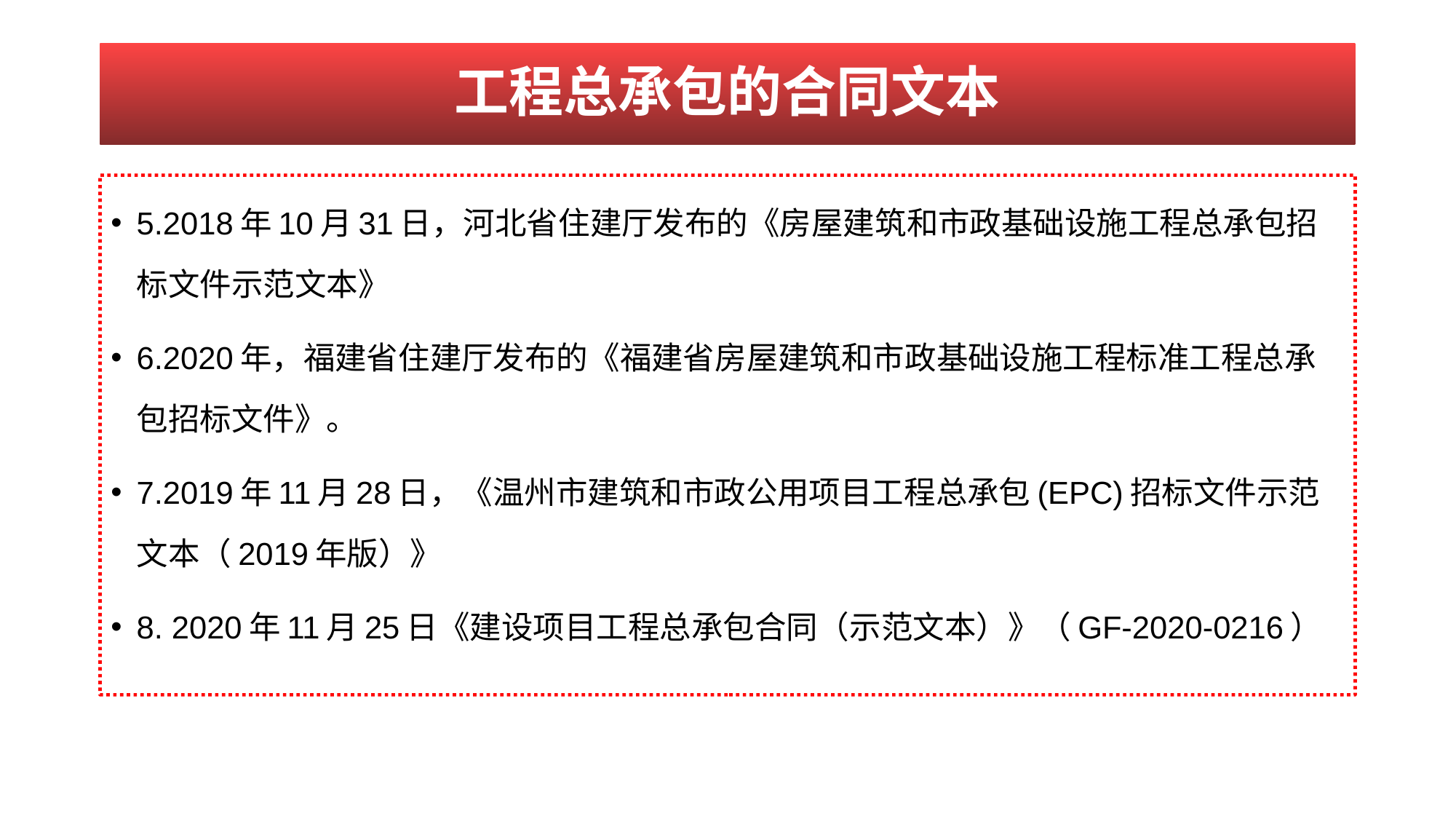

# 工程总承包的合同文本
5.2018年10月31日，河北省住建厅发布的《房屋建筑和市政基础设施工程总承包招标文件示范文本》
6.2020年，福建省住建厅发布的《福建省房屋建筑和市政基础设施工程标准工程总承包招标文件》。
7.2019年11月28日，《温州市建筑和市政公用项目工程总承包(EPC)招标文件示范文本（2019年版）》
8. 2020年11月25日《建设项目工程总承包合同（示范文本）》（GF-2020-0216）